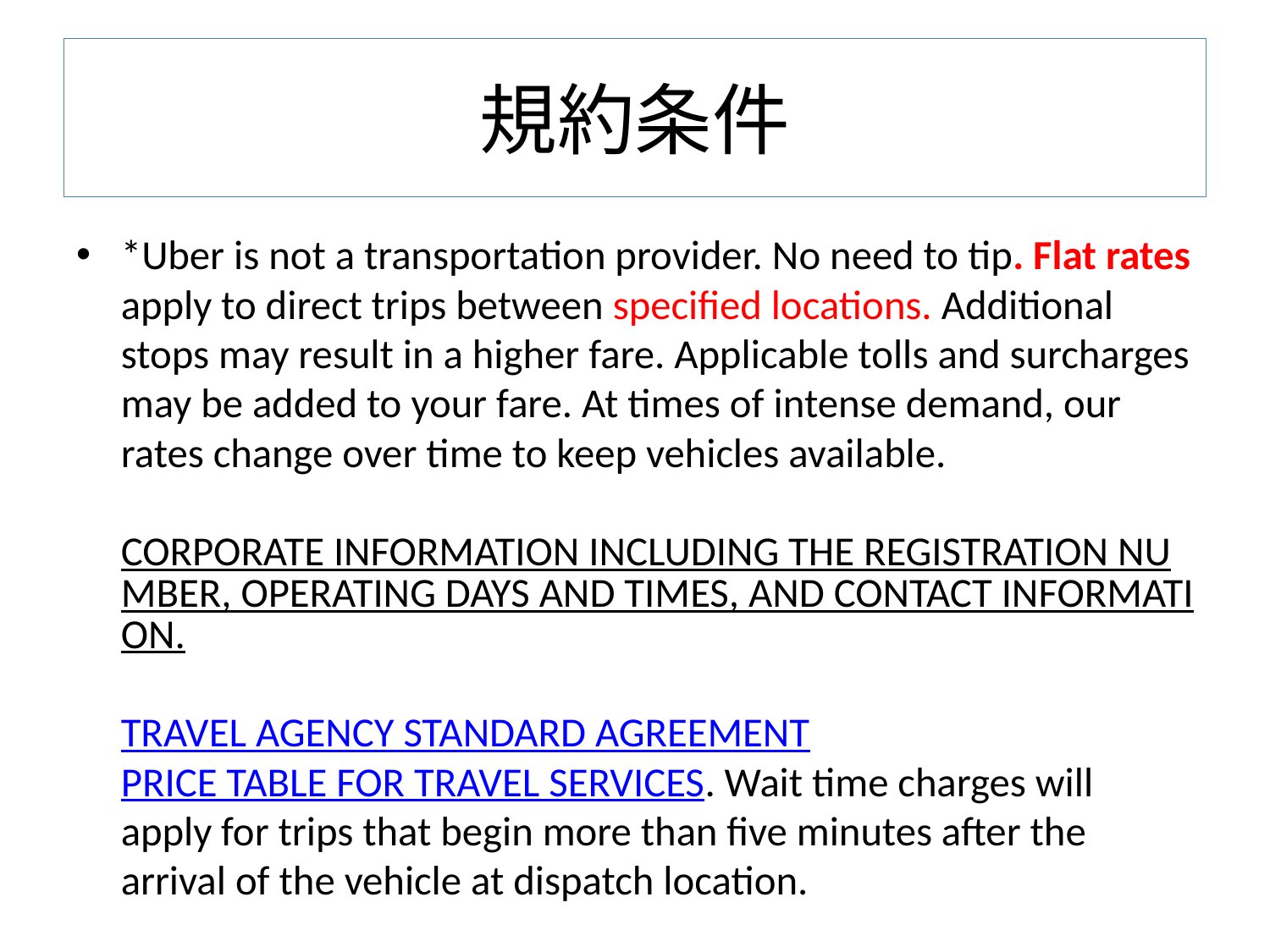

# 規約条件
*Uber is not a transportation provider. No need to tip. Flat rates apply to direct trips between specified locations. Additional stops may result in a higher fare. Applicable tolls and surcharges may be added to your fare. At times of intense demand, our rates change over time to keep vehicles available. 
CORPORATE INFORMATION INCLUDING THE REGISTRATION NUMBER, OPERATING DAYS AND TIMES, AND CONTACT INFORMATION. 
TRAVEL AGENCY STANDARD AGREEMENT
PRICE TABLE FOR TRAVEL SERVICES. Wait time charges will apply for trips that begin more than five minutes after the arrival of the vehicle at dispatch location.